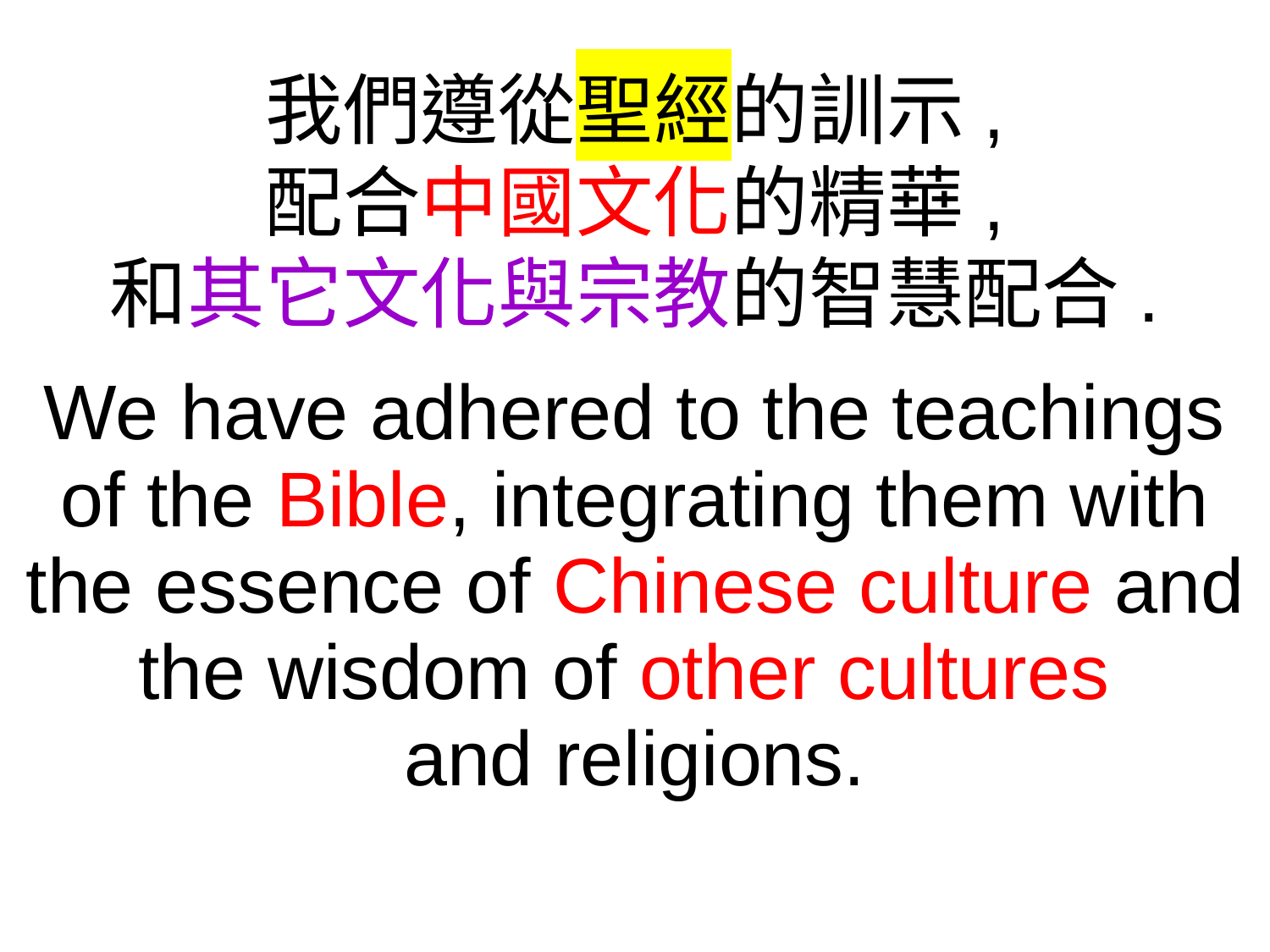

我們遵從聖經的訓示,
配合中國文化的精華,
和其它文化與宗教的智慧配合.
We have adhered to the teachings of the Bible, integrating them with the essence of Chinese culture and the wisdom of other cultures
and religions.